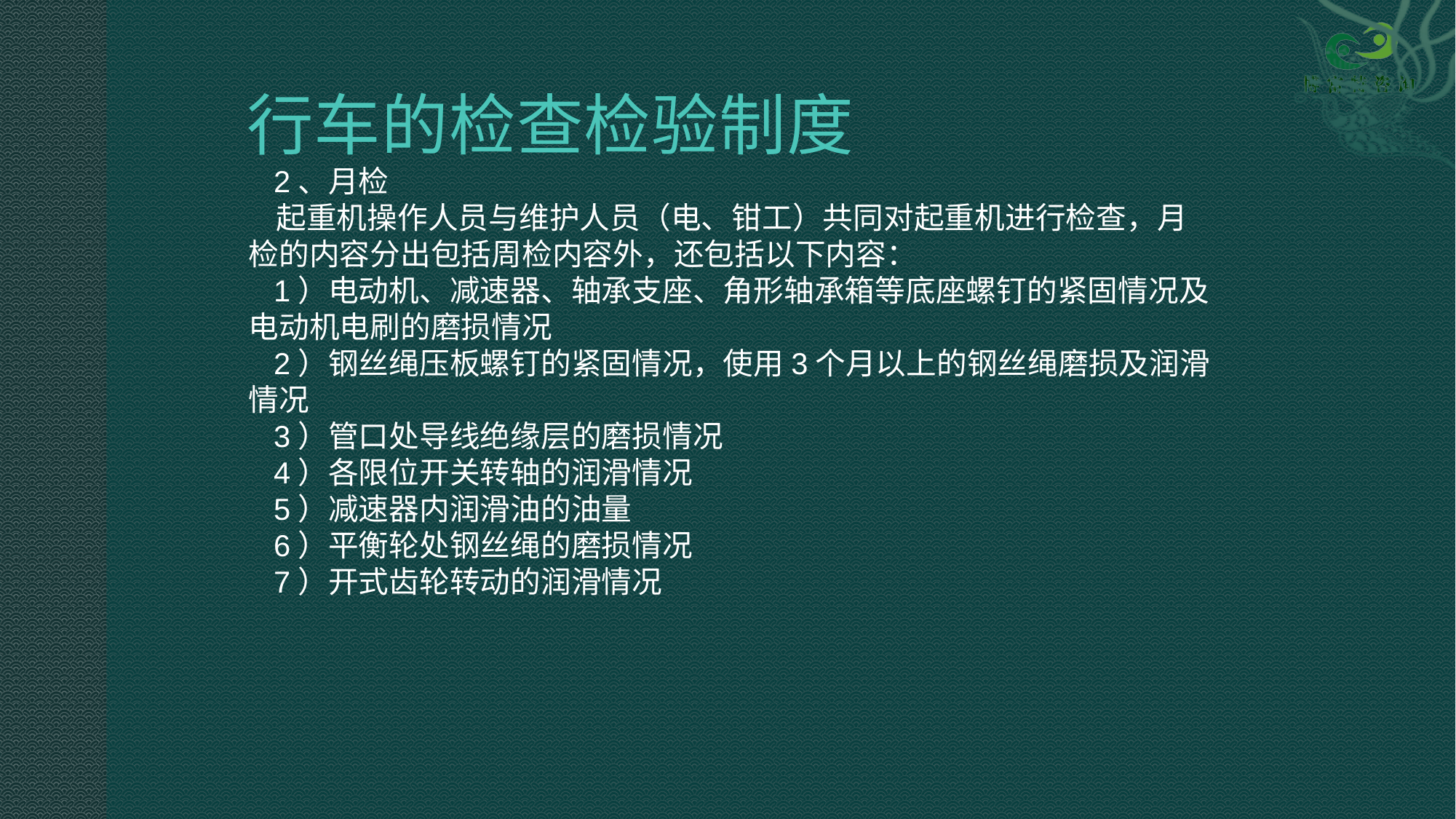

# 行车的检查检验制度
   2、月检
   起重机操作人员与维护人员（电、钳工）共同对起重机进行检查，月检的内容分出包括周检内容外，还包括以下内容：
   1）电动机、减速器、轴承支座、角形轴承箱等底座螺钉的紧固情况及电动机电刷的磨损情况
   2）钢丝绳压板螺钉的紧固情况，使用3个月以上的钢丝绳磨损及润滑情况
   3）管口处导线绝缘层的磨损情况
   4）各限位开关转轴的润滑情况
   5）减速器内润滑油的油量
   6）平衡轮处钢丝绳的磨损情况
   7）开式齿轮转动的润滑情况
35